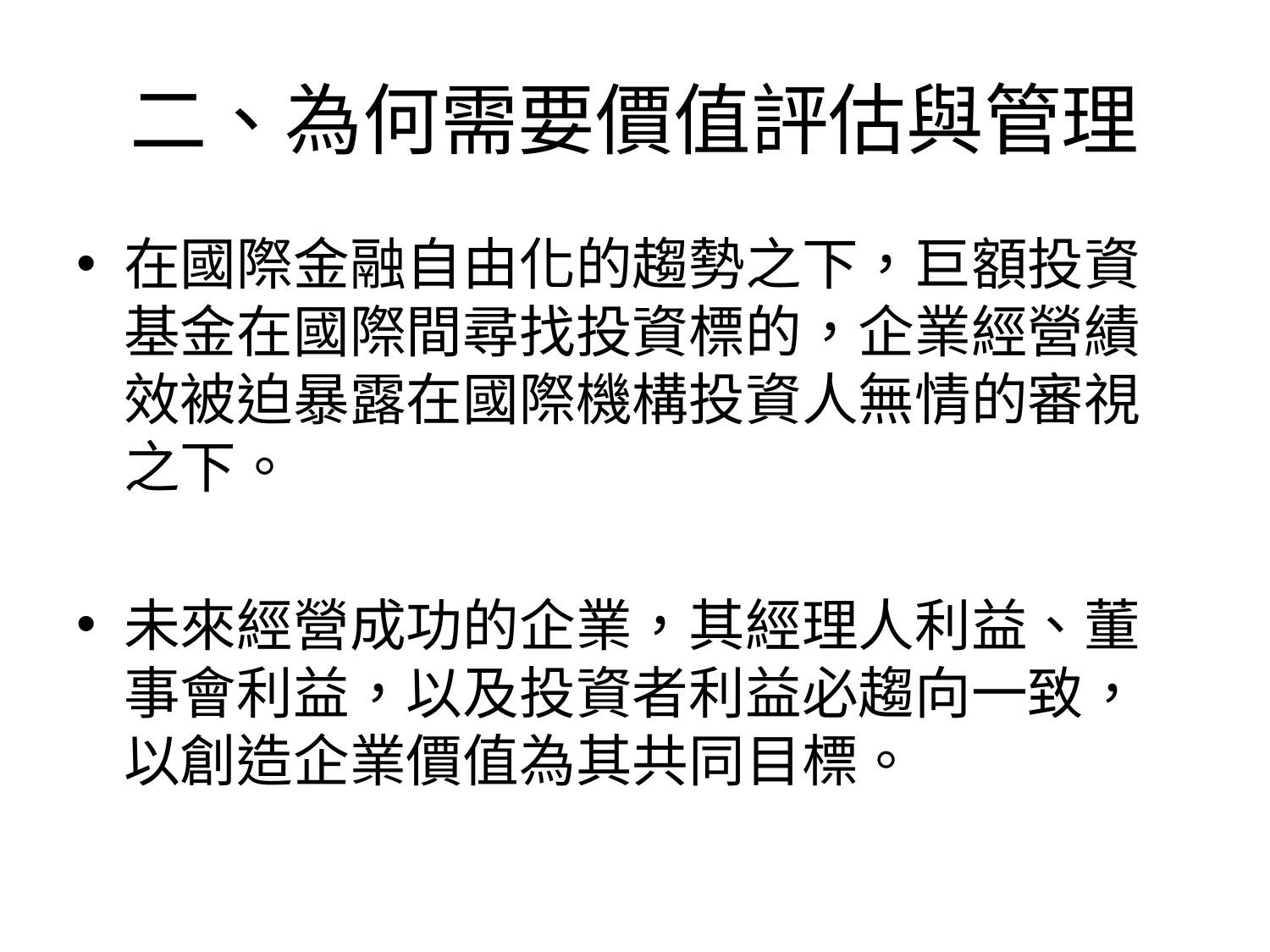

# 二、為何需要價值評估與管理
在國際金融自由化的趨勢之下，巨額投資基金在國際間尋找投資標的，企業經營績效被迫暴露在國際機構投資人無情的審視之下。

未來經營成功的企業，其經理人利益、董事會利益，以及投資者利益必趨向一致，以創造企業價值為其共同目標。